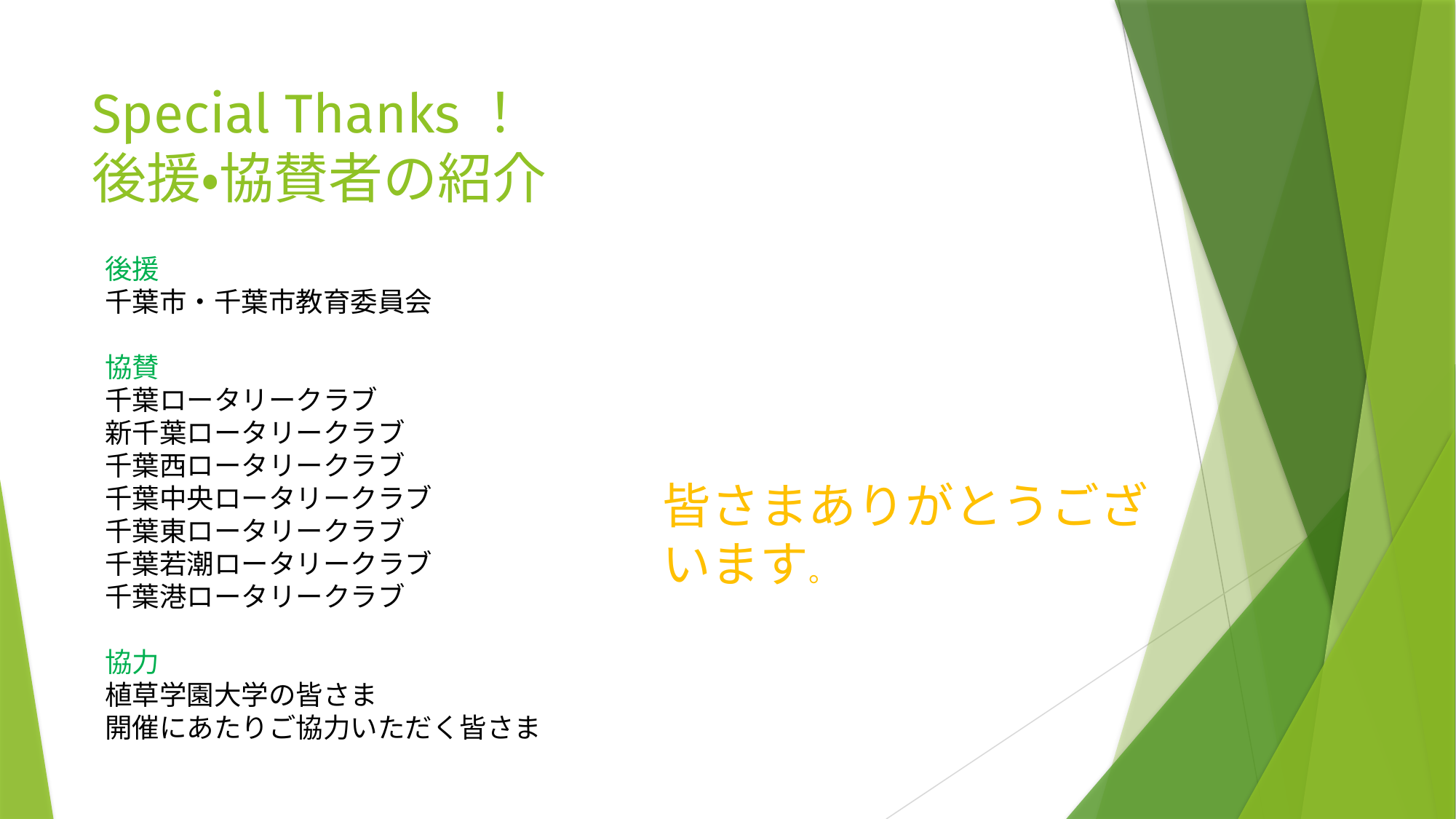

# Special Thanks！ 後援・協賛者の紹介
後援
千葉市・千葉市教育委員会

協賛
千葉ロータリークラブ
新千葉ロータリークラブ
千葉西ロータリークラブ
千葉中央ロータリークラブ
千葉東ロータリークラブ
千葉若潮ロータリークラブ
千葉港ロータリークラブ

協力
植草学園大学の皆さま
開催にあたりご協力いただく皆さま
皆さまありがとうございます。